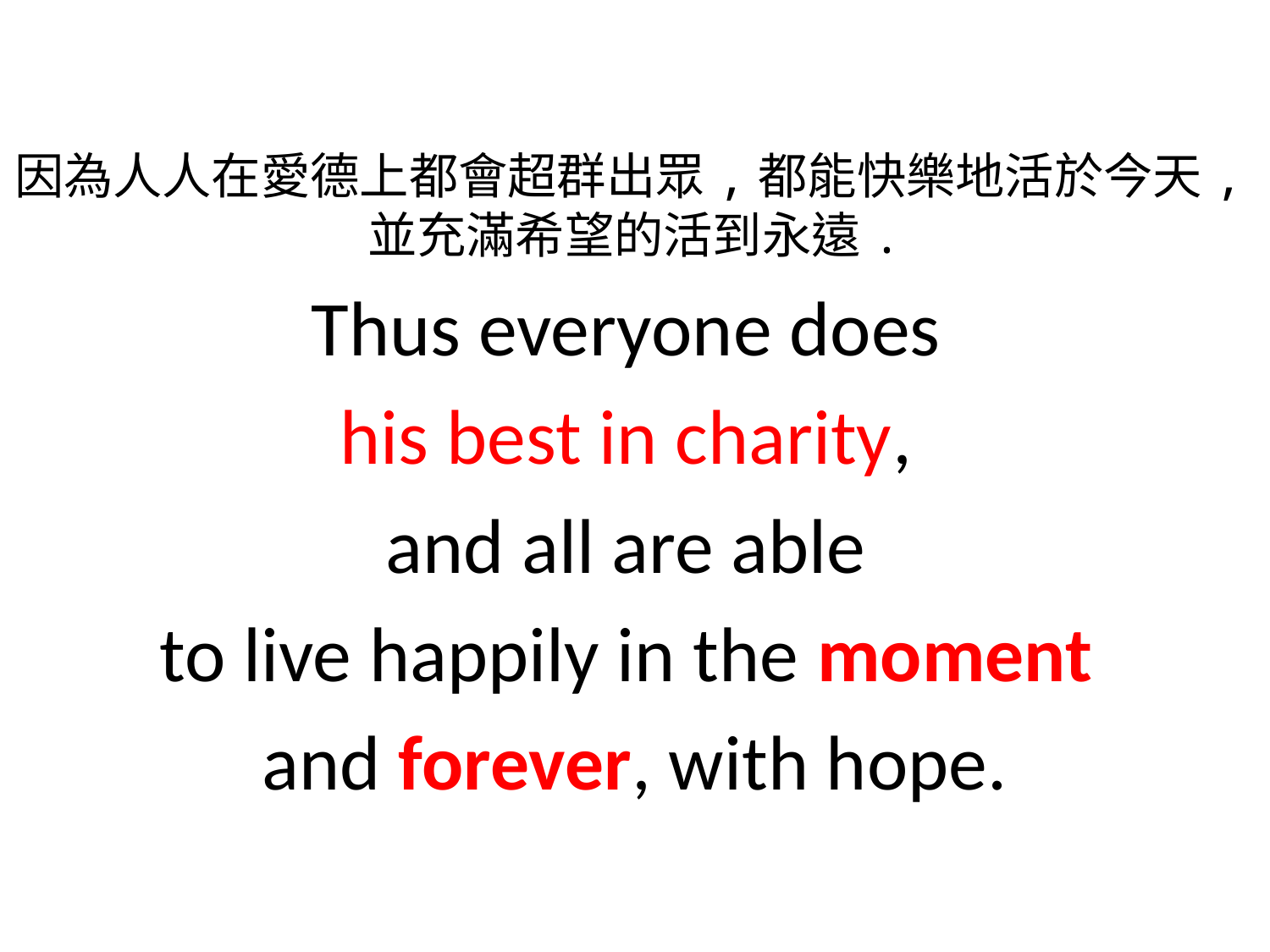

因為人人在愛德上都會超群出眾,都能快樂地活於今天,並充滿希望的活到永遠.
Thus everyone does
his best in charity,
and all are able
to live happily in the moment
and forever, with hope.